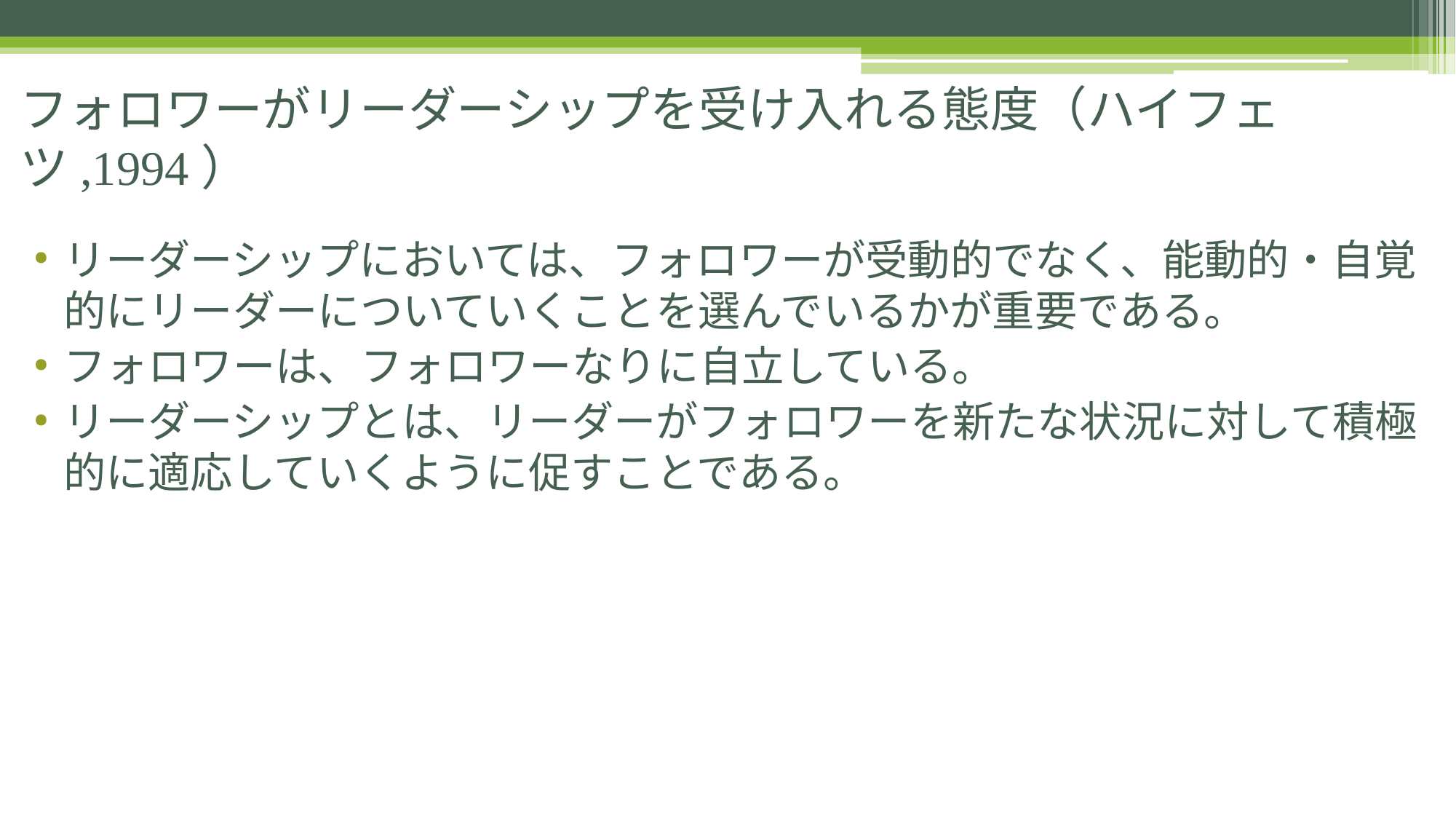

# フォロワーがリーダーシップを受け入れる態度（ハイフェツ,1994）
リーダーシップにおいては、フォロワーが受動的でなく、能動的・自覚的にリーダーについていくことを選んでいるかが重要である。
フォロワーは、フォロワーなりに自立している。
リーダーシップとは、リーダーがフォロワーを新たな状況に対して積極的に適応していくように促すことである。